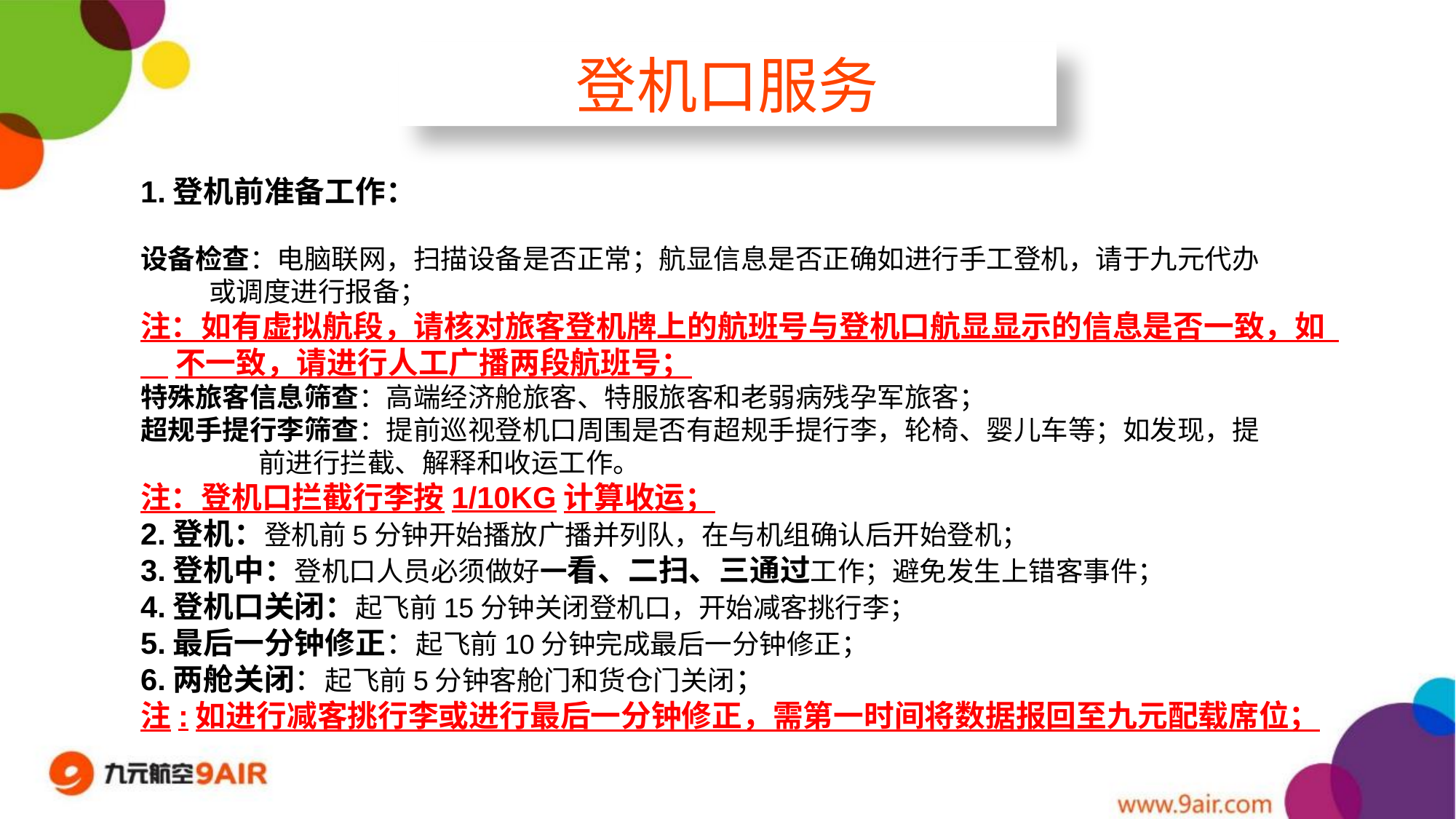

登机口服务
1.登机前准备工作：

设备检查：电脑联网，扫描设备是否正常；航显信息是否正确如进行手工登机，请于九元代办
          或调度进行报备；
注：如有虚拟航段，请核对旅客登机牌上的航班号与登机口航显显示的信息是否一致，如
    不一致，请进行人工广播两段航班号；
特殊旅客信息筛查：高端经济舱旅客、特服旅客和老弱病残孕军旅客；
超规手提行李筛查：提前巡视登机口周围是否有超规手提行李，轮椅、婴儿车等；如发现，提
                  前进行拦截、解释和收运工作。
注：登机口拦截行李按1/10KG计算收运；
2.登机：登机前5分钟开始播放广播并列队，在与机组确认后开始登机；
3.登机中：登机口人员必须做好一看、二扫、三通过工作；避免发生上错客事件；
4.登机口关闭：起飞前15分钟关闭登机口，开始减客挑行李；
5.最后一分钟修正：起飞前10分钟完成最后一分钟修正；
6.两舱关闭：起飞前5分钟客舱门和货仓门关闭；
注:如进行减客挑行李或进行最后一分钟修正，需第一时间将数据报回至九元配载席位；